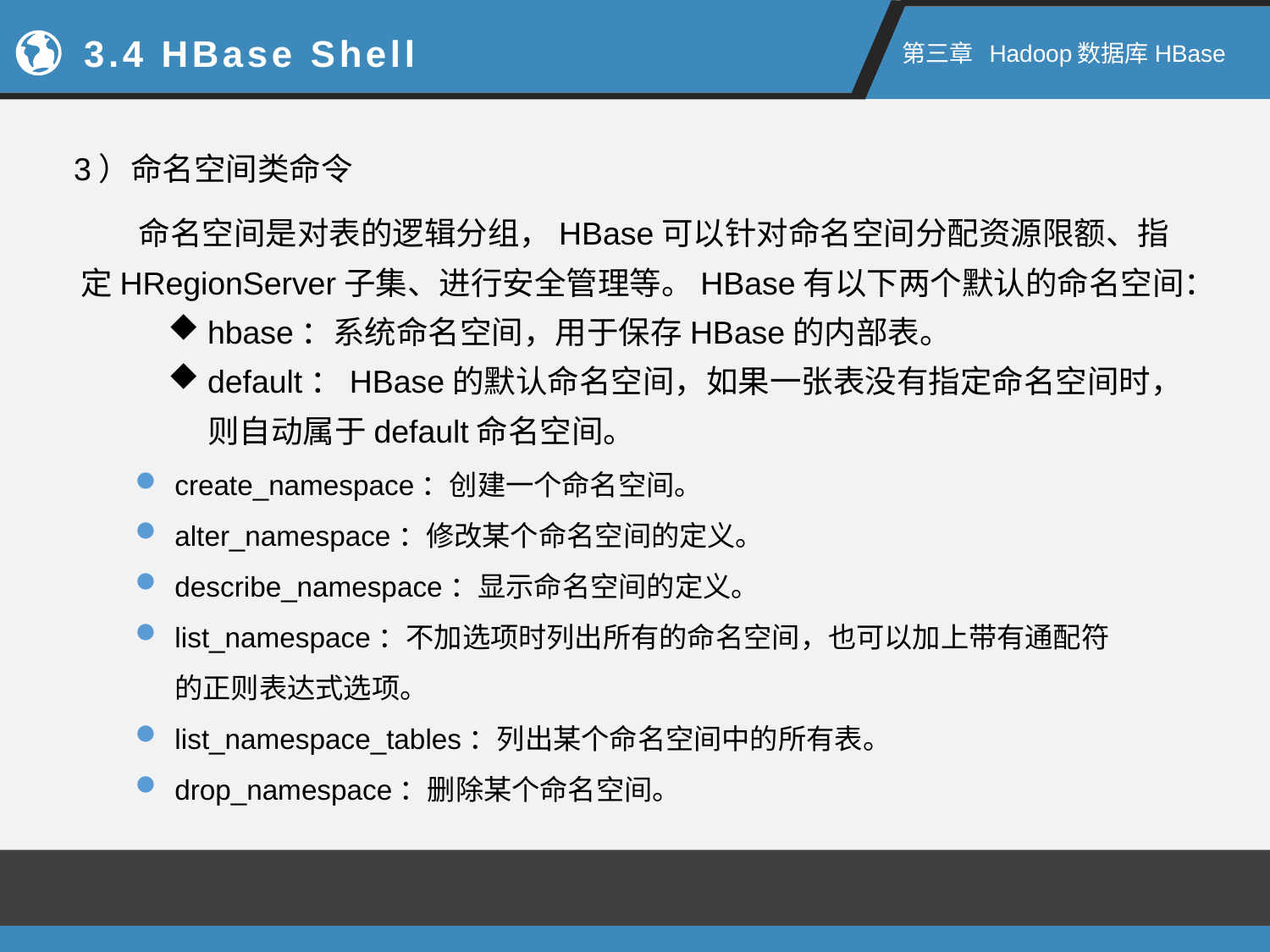

3.4 HBase Shell

第三章  Hadoop数据库HBase
3）命名空间类命令
       命名空间是对表的逻辑分组，HBase可以针对命名空间分配资源限额、指定HRegionServer子集、进行安全管理等。HBase有以下两个默认的命名空间：
hbase：系统命名空间，用于保存HBase的内部表。
default：HBase的默认命名空间，如果一张表没有指定命名空间时，则自动属于default命名空间。
create_namespace：创建一个命名空间。
alter_namespace：修改某个命名空间的定义。
describe_namespace：显示命名空间的定义。
list_namespace：不加选项时列出所有的命名空间，也可以加上带有通配符的正则表达式选项。
list_namespace_tables：列出某个命名空间中的所有表。
drop_namespace：删除某个命名空间。